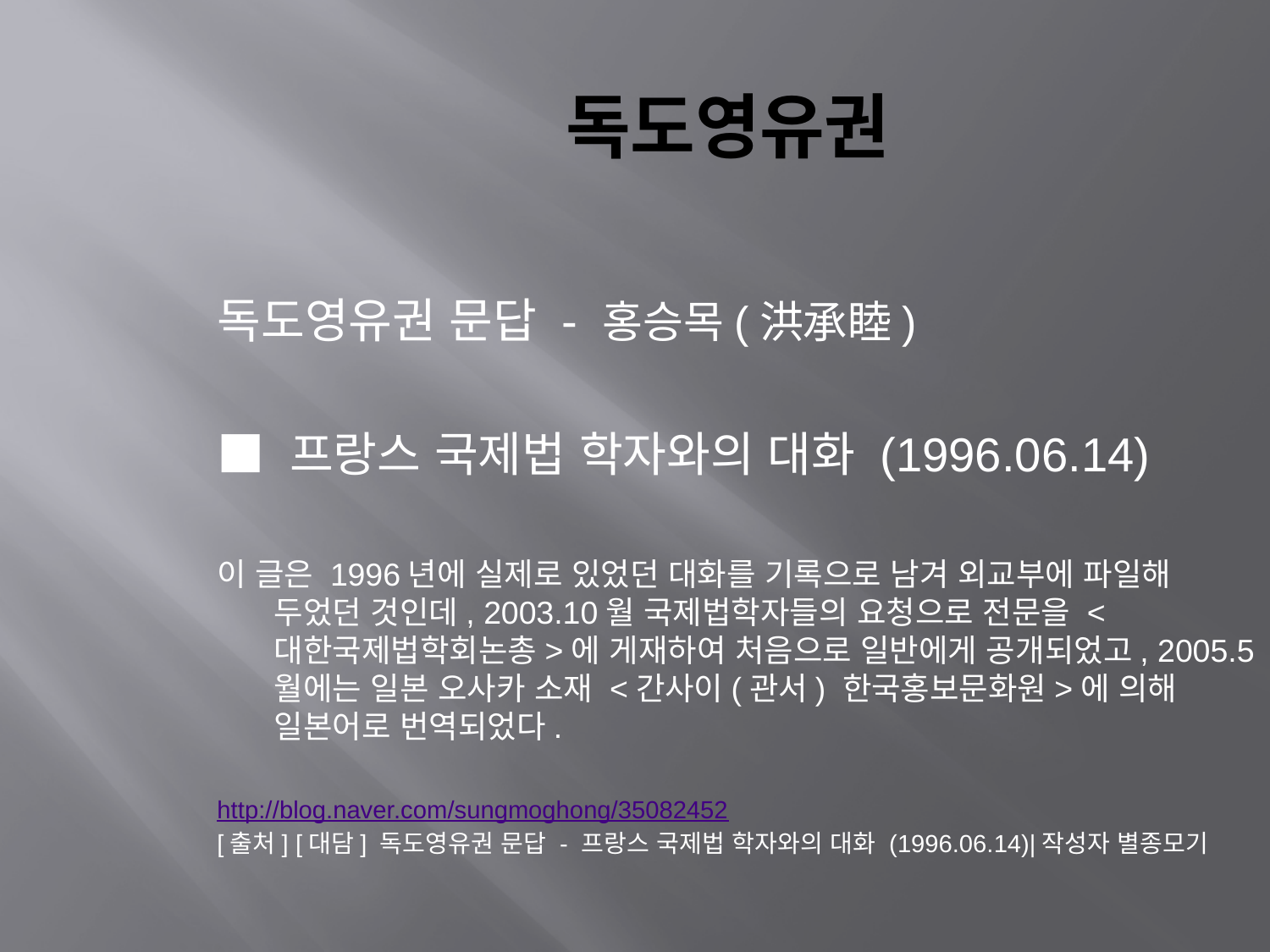

독도영유권
독도영유권 문답 - 홍승목(洪承睦)

■ 프랑스 국제법 학자와의 대화 (1996.06.14)

이 글은 1996년에 실제로 있었던 대화를 기록으로 남겨 외교부에 파일해 두었던 것인데, 2003.10월 국제법학자들의 요청으로 전문을 <대한국제법학회논총>에 게재하여 처음으로 일반에게 공개되었고, 2005.5월에는 일본 오사카 소재 <간사이(관서) 한국홍보문화원>에 의해 일본어로 번역되었다.

http://blog.naver.com/sungmoghong/35082452
[출처] [대담] 독도영유권 문답 - 프랑스 국제법 학자와의 대화 (1996.06.14)|작성자 별종모기